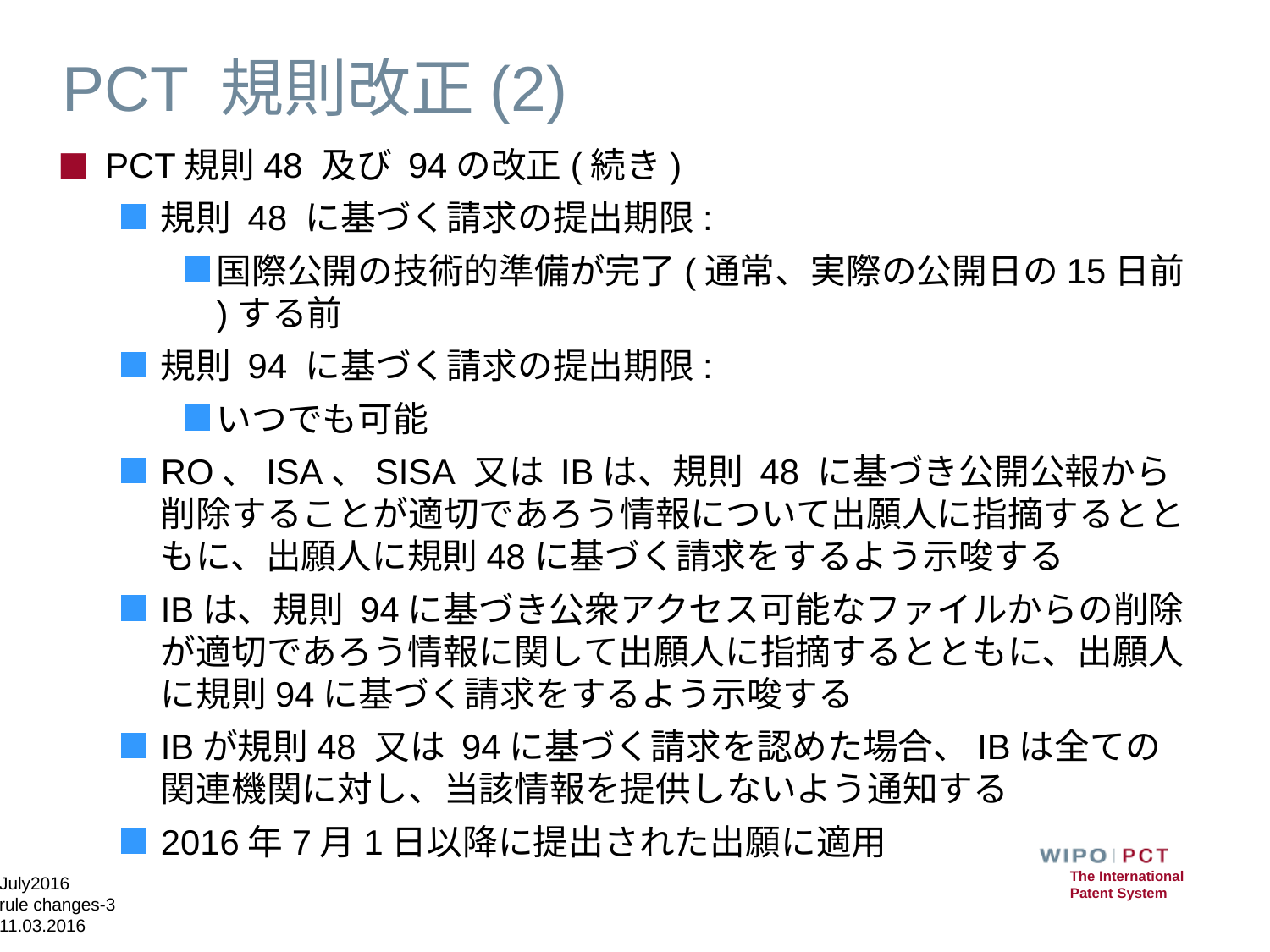

# PCT 規則改正(2)
PCT規則48 及び 94の改正(続き)
規則 48 に基づく請求の提出期限:
国際公開の技術的準備が完了(通常、実際の公開日の15日前 )する前
規則 94 に基づく請求の提出期限:
いつでも可能
RO、ISA、SISA 又は IBは、規則 48 に基づき公開公報から削除することが適切であろう情報について出願人に指摘するとともに、出願人に規則48に基づく請求をするよう示唆する
IBは、規則 94に基づき公衆アクセス可能なファイルからの削除が適切であろう情報に関して出願人に指摘するとともに、出願人に規則94に基づく請求をするよう示唆する
IBが規則48 又は 94に基づく請求を認めた場合、IBは全ての関連機関に対し、当該情報を提供しないよう通知する
2016年7月1日以降に提出された出願に適用